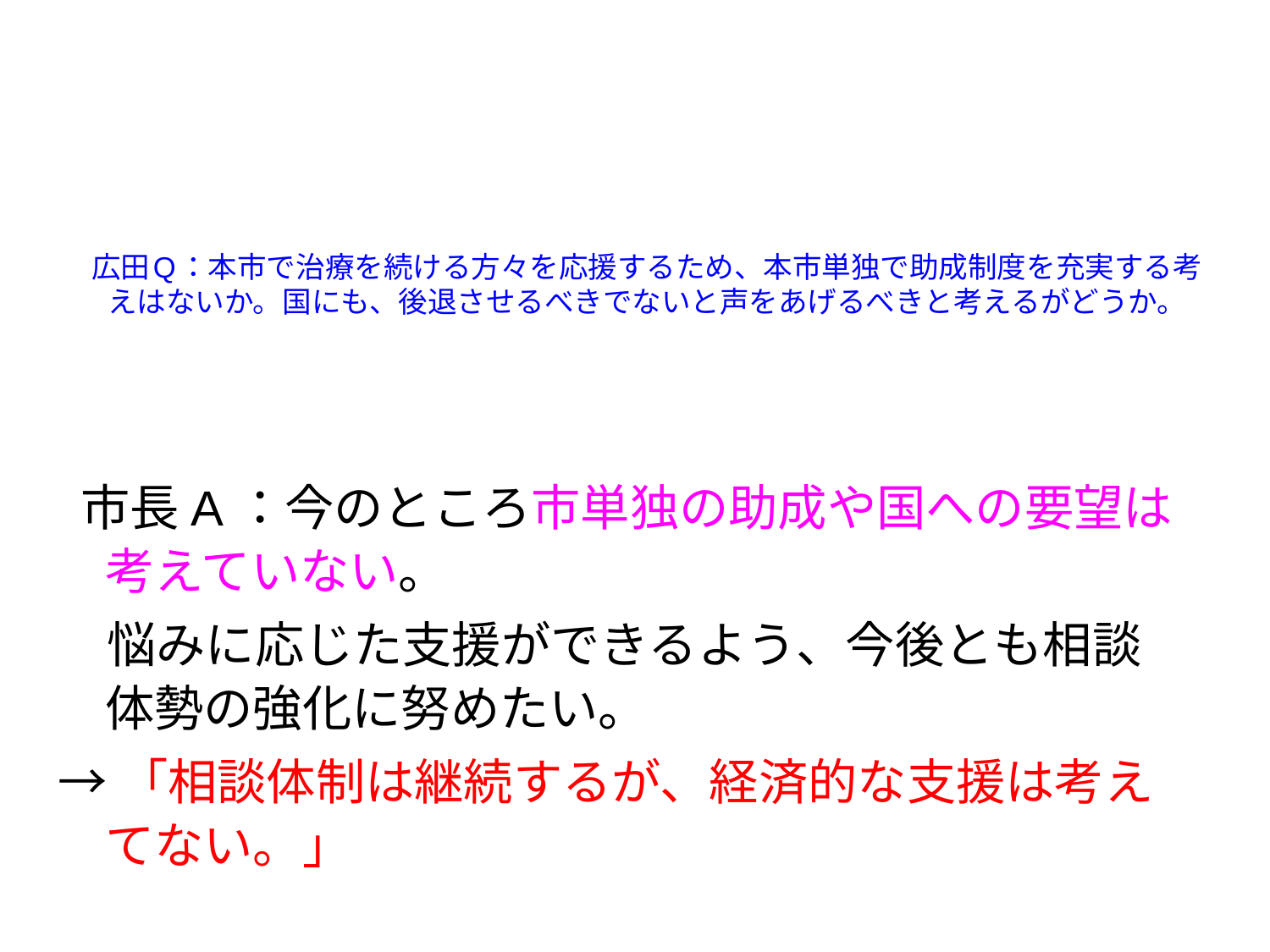

# 広田Q：本市で治療を続ける方々を応援するため、本市単独で助成制度を充実する考えはないか。国にも、後退させるべきでないと声をあげるべきと考えるがどうか。
 市長A：今のところ市単独の助成や国への要望は考えていない。
　悩みに応じた支援ができるよう、今後とも相談体勢の強化に努めたい。
→「相談体制は継続するが、経済的な支援は考えてない。」